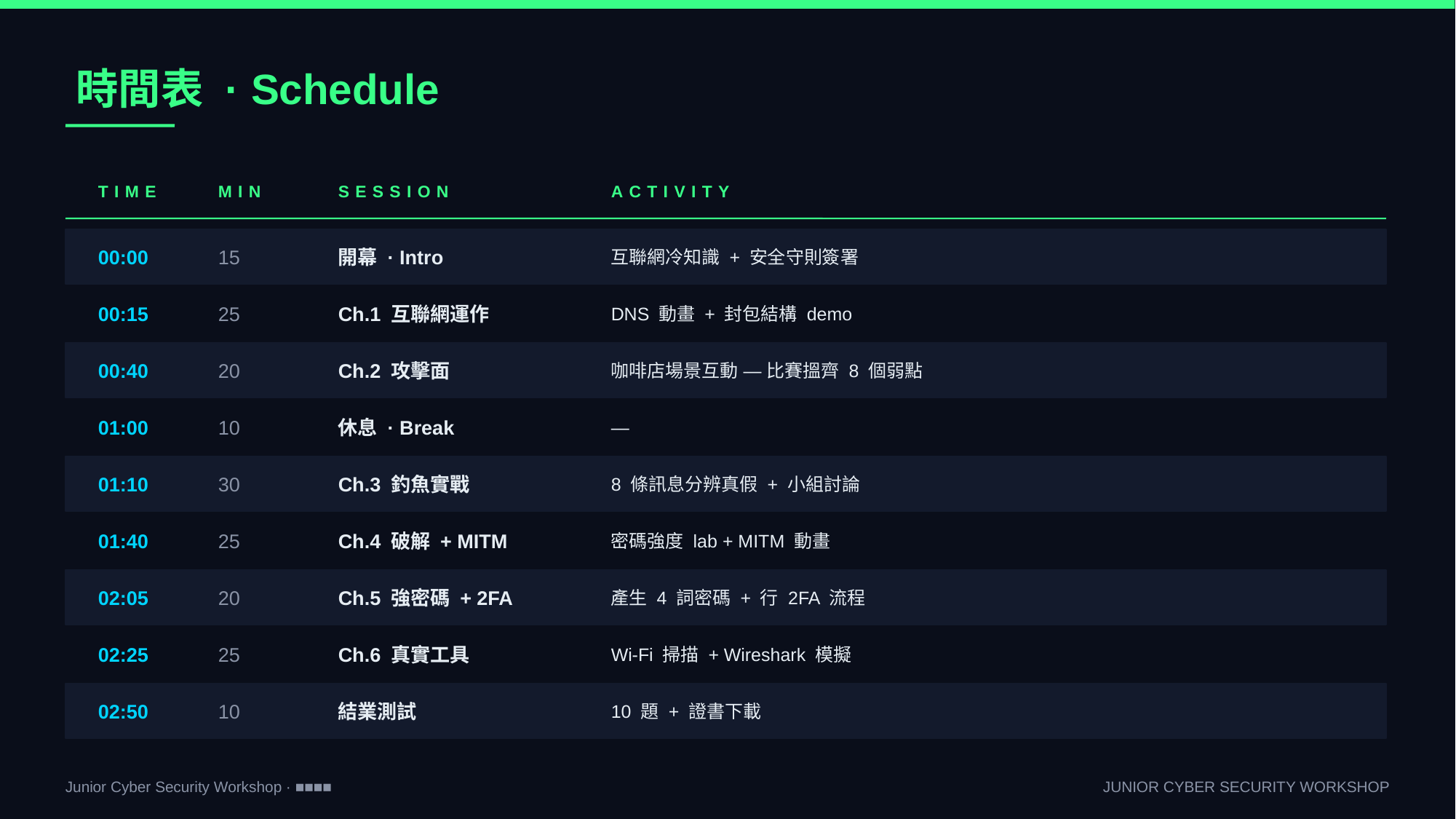

時間表 · Schedule

TIME
MIN
SESSION
ACTIVITY

00:00
15
開幕 · Intro
互聯網冷知識 + 安全守則簽署
00:15
25
Ch.1 互聯網運作
DNS 動畫 + 封包結構 demo

00:40
20
Ch.2 攻擊面
咖啡店場景互動 — 比賽搵齊 8 個弱點
01:00
10
休息 · Break
—

01:10
30
Ch.3 釣魚實戰
8 條訊息分辨真假 + 小組討論
01:40
25
Ch.4 破解 + MITM
密碼強度 lab + MITM 動畫

02:05
20
Ch.5 強密碼 + 2FA
產生 4 詞密碼 + 行 2FA 流程
02:25
25
Ch.6 真實工具
Wi-Fi 掃描 + Wireshark 模擬

02:50
10
結業測試
10 題 + 證書下載